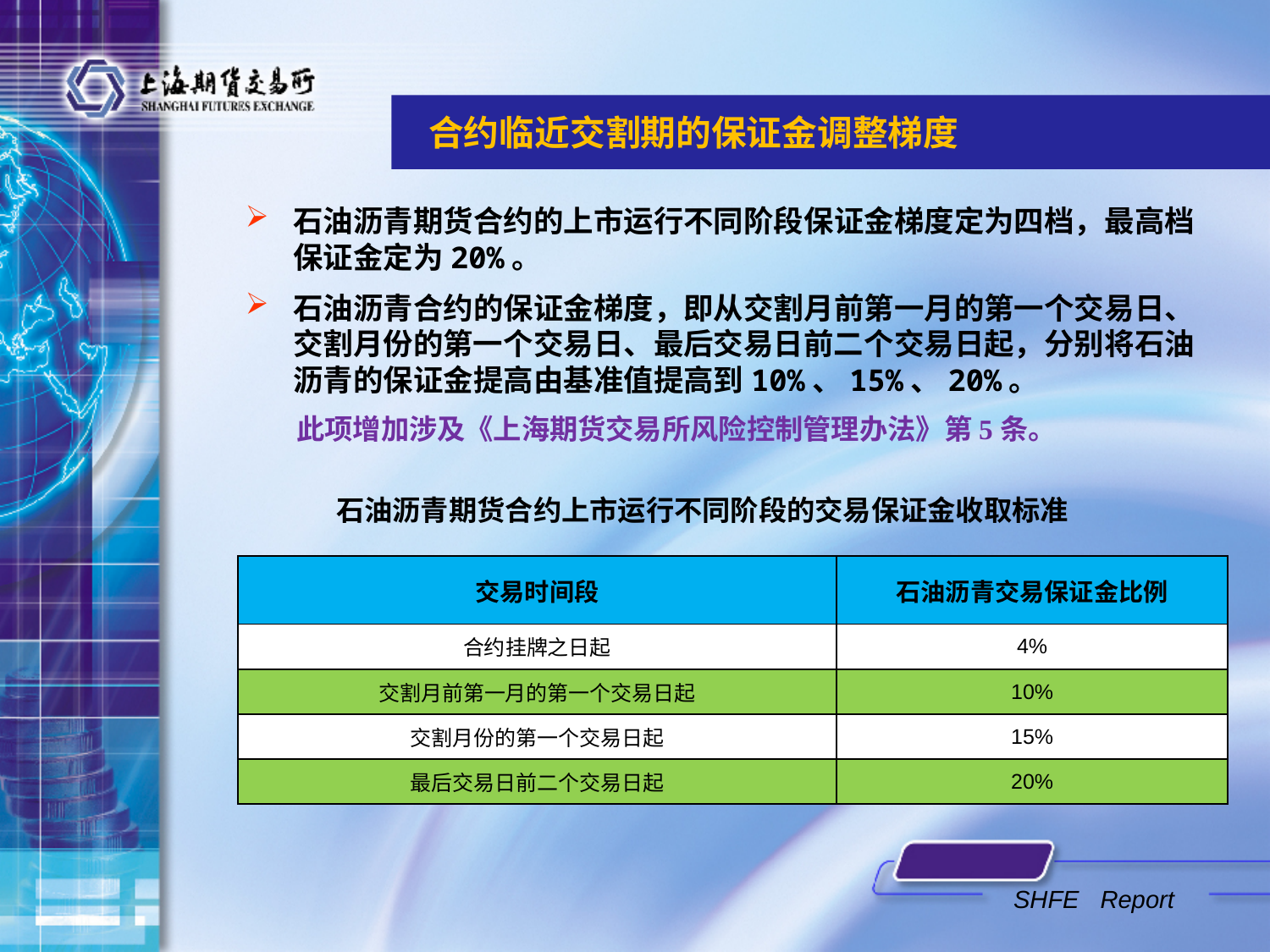

合约临近交割期的保证金调整梯度
石油沥青期货合约的上市运行不同阶段保证金梯度定为四档，最高档保证金定为20%。
石油沥青合约的保证金梯度，即从交割月前第一月的第一个交易日、交割月份的第一个交易日、最后交易日前二个交易日起，分别将石油沥青的保证金提高由基准值提高到10%、15%、20%。
       此项增加涉及《上海期货交易所风险控制管理办法》第5条。
       石油沥青期货合约上市运行不同阶段的交易保证金收取标准
| 交易时间段 | 石油沥青交易保证金比例 |
| --- | --- |
| 合约挂牌之日起 | 4% |
| 交割月前第一月的第一个交易日起 | 10% |
| 交割月份的第一个交易日起 | 15% |
| 最后交易日前二个交易日起 | 20% |